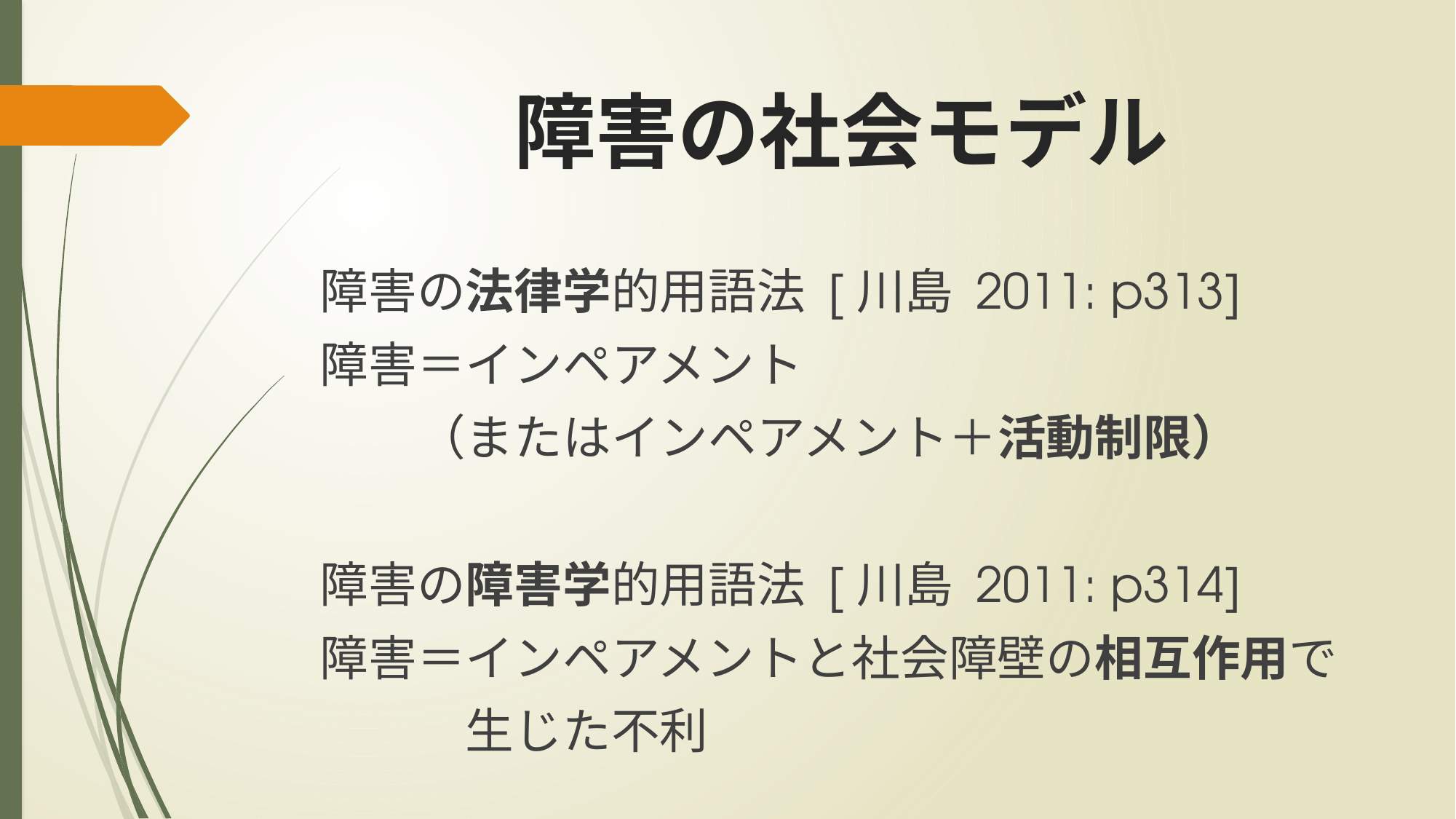

# 障害の社会モデル
障害の法律学的用語法 [川島 2011: p313]
障害＝インペアメント
　　（またはインペアメント＋活動制限）

障害の障害学的用語法 [川島 2011: p314]
障害＝インペアメントと社会障壁の相互作用で
　　　生じた不利